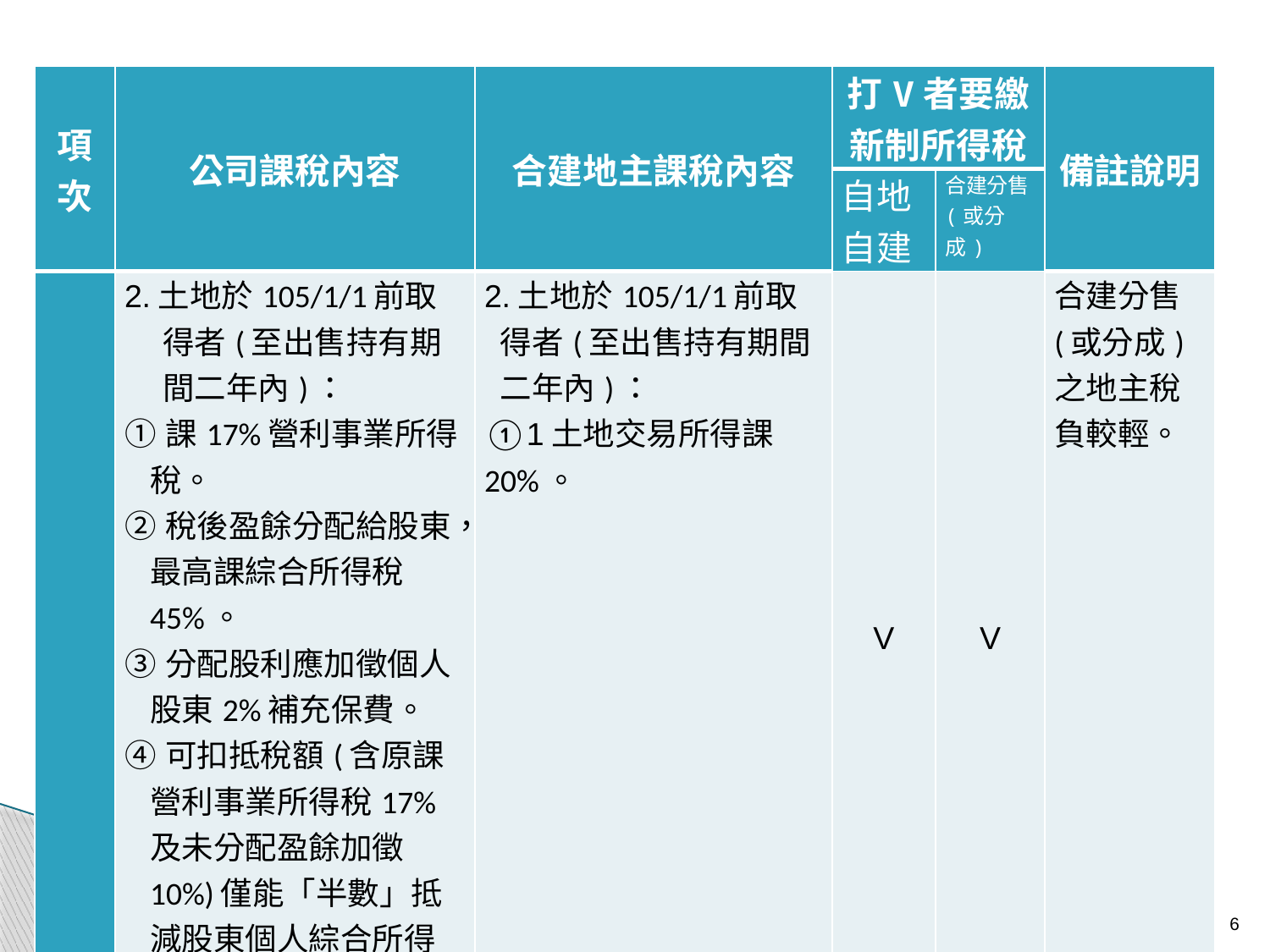

| 項次 | 公司課稅內容 | 合建地主課稅內容 | 打V者要繳 新制所得稅 |  | 備註說明 |
| --- | --- | --- | --- | --- | --- |
|  |  |  | 自地 自建 | 合建分售 (或分成) |  |
|  | 2.土地於105/1/1前取得者(至出售持有期間二年內)： ①課17%營利事業所得稅。 ②稅後盈餘分配給股東，最高課綜合所得稅45%。 ③分配股利應加徵個人股東2%補充保費。 ④可扣抵稅額(含原課營利事業所得稅17%及未分配盈餘加徵10%)僅能「半數」抵減股東個人綜合所得稅。 | 2.土地於105/1/1前取得者(至出售持有期間二年內)： ①1土地交易所得課20%。 | V | V | 合建分售(或分成)之地主稅負較輕。 |
6